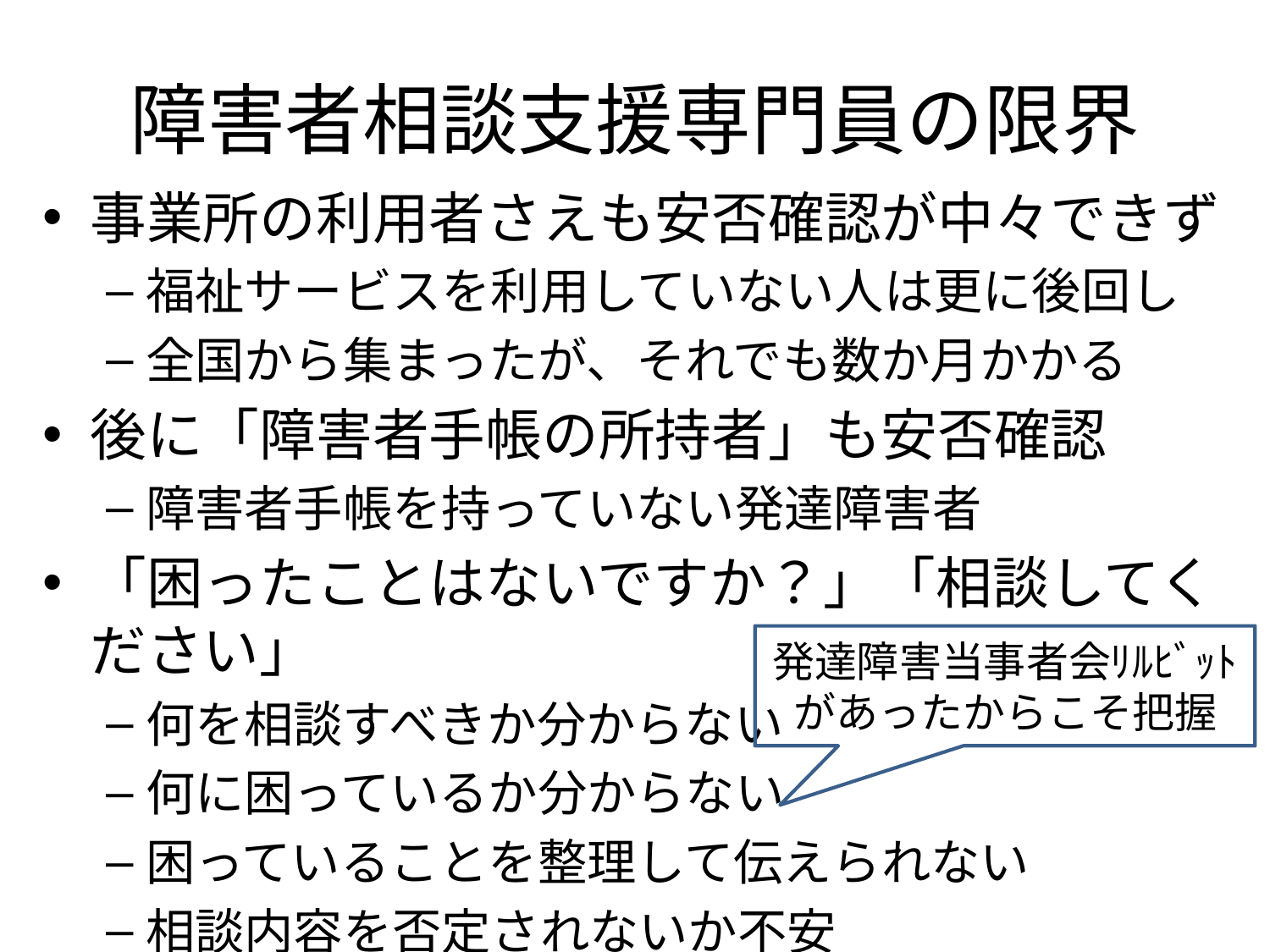

# 障害者相談支援専門員の限界
事業所の利用者さえも安否確認が中々できず
福祉サービスを利用していない人は更に後回し
全国から集まったが、それでも数か月かかる
後に「障害者手帳の所持者」も安否確認
障害者手帳を持っていない発達障害者
「困ったことはないですか？」「相談してください」
何を相談すべきか分からない
何に困っているか分からない
困っていることを整理して伝えられない
相談内容を否定されないか不安

発達障害当事者会ﾘﾙﾋﾞｯﾄ
があったからこそ把握